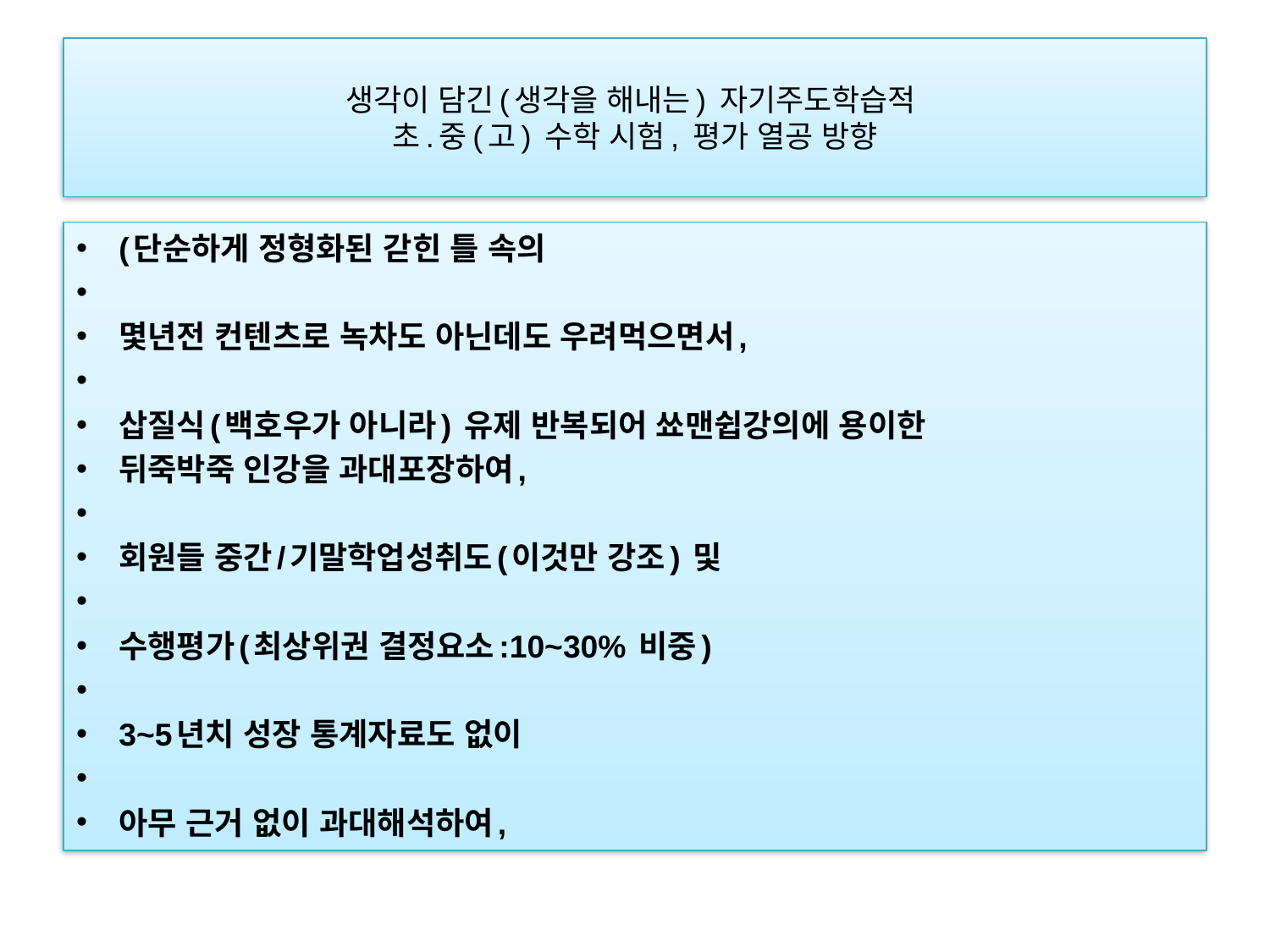

# 생각이 담긴(생각을 해내는) 자기주도학습적 초.중(고) 수학 시험, 평가 열공 방향
(단순하게 정형화된 갇힌 틀 속의

몇년전 컨텐츠로 녹차도 아닌데도 우려먹으면서,

삽질식(백호우가 아니라) 유제 반복되어 쑈맨쉽강의에 용이한
뒤죽박죽 인강을 과대포장하여,

회원들 중간/기말학업성취도(이것만 강조) 및

수행평가(최상위권 결정요소:10~30% 비중)

3~5년치 성장 통계자료도 없이

아무 근거 없이 과대해석하여,